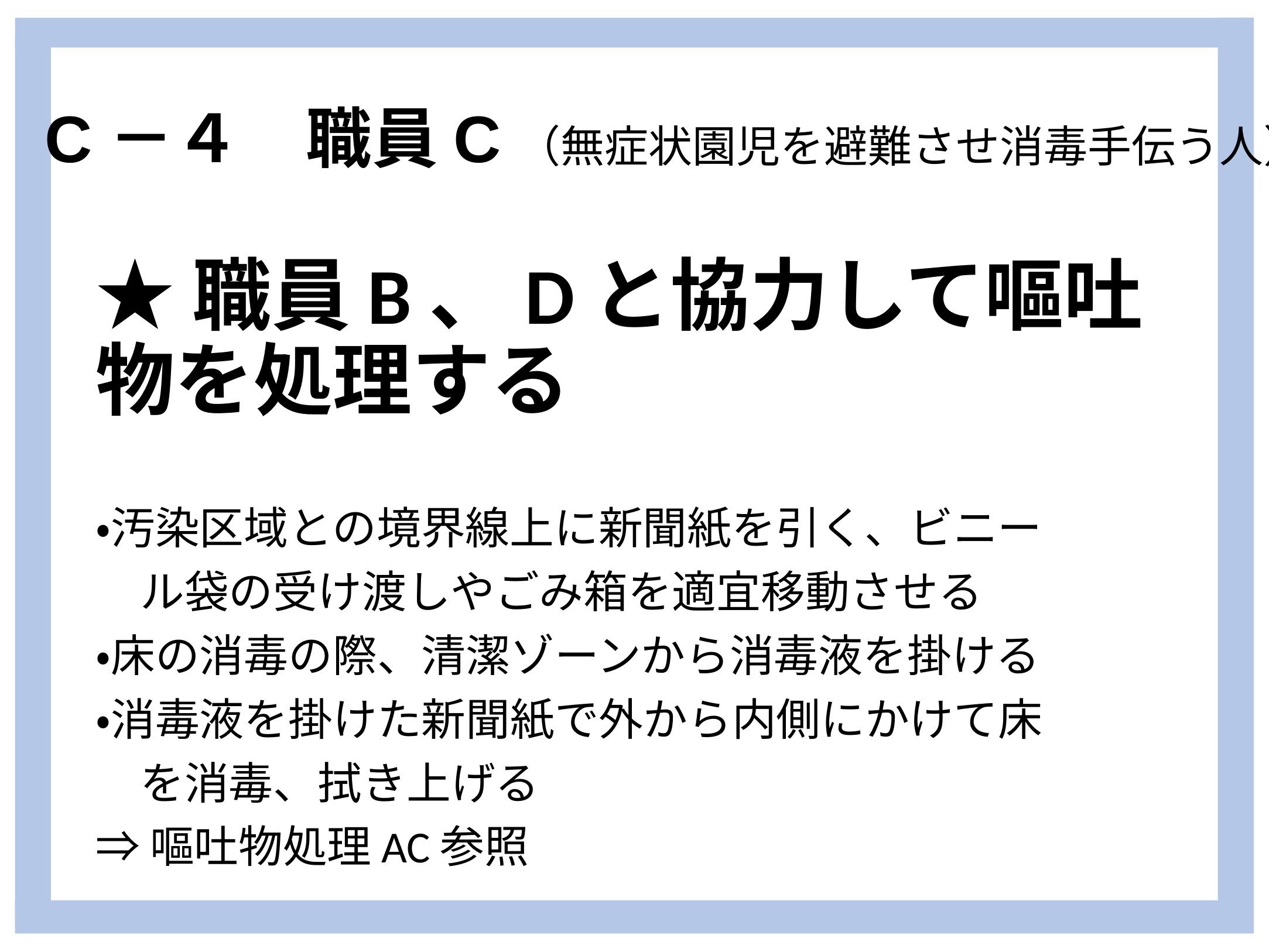

# C－４　職員C（無症状園児を避難させ消毒手伝う人）
★職員B、Dと協力して嘔吐物を処理する

・汚染区域との境界線上に新聞紙を引く、ビニー
　ル袋の受け渡しやごみ箱を適宜移動させる
・床の消毒の際、清潔ゾーンから消毒液を掛ける
・消毒液を掛けた新聞紙で外から内側にかけて床
　を消毒、拭き上げる
⇒嘔吐物処理AC参照